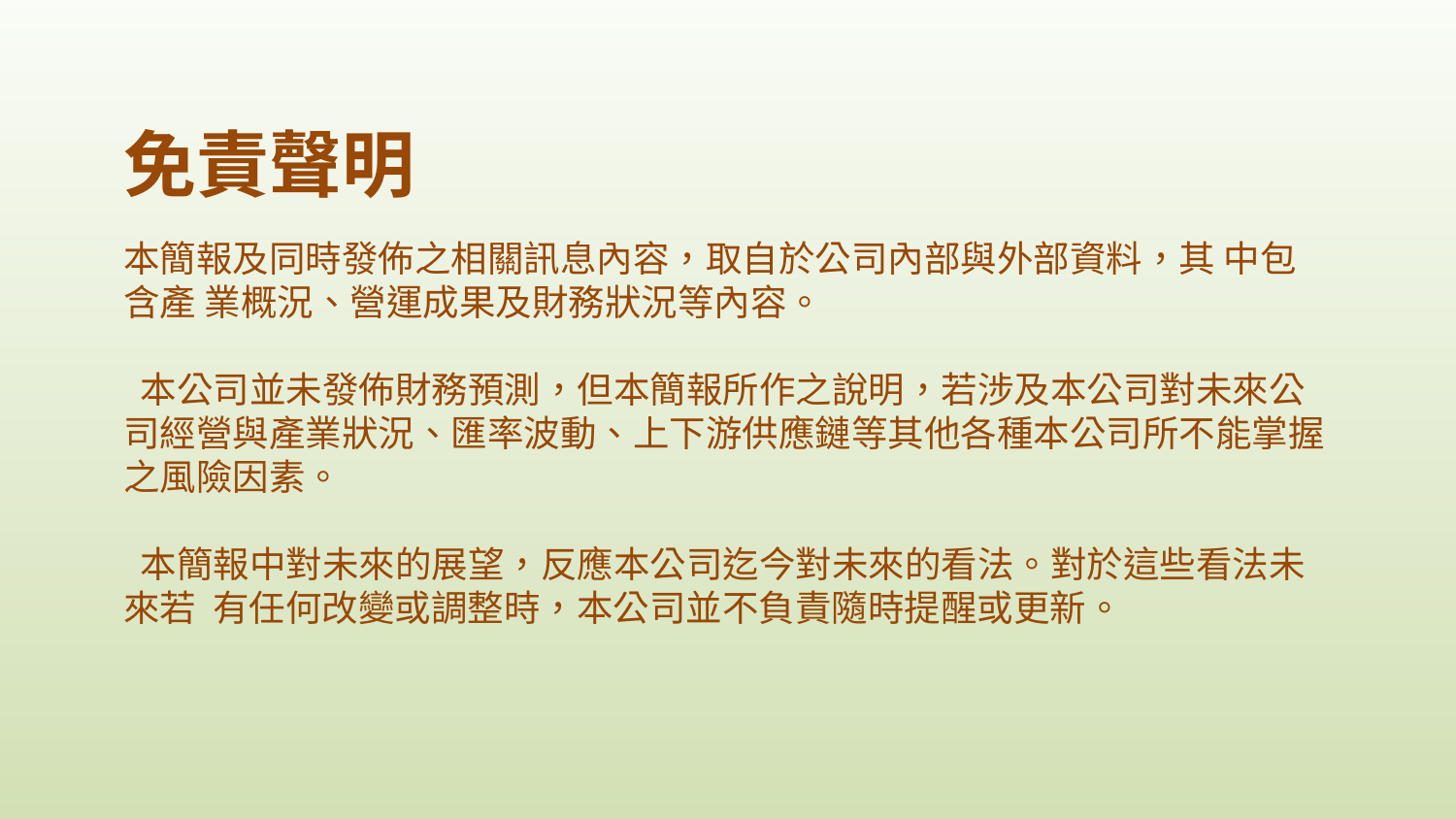

免責聲明

本簡報及同時發佈之相關訊息內容，取自於公司內部與外部資料，其 中包含產 業概況、營運成果及財務狀況等內容。

 本公司並未發佈財務預測，但本簡報所作之說明，若涉及本公司對未來公司經營與產業狀況、匯率波動、上下游供應鏈等其他各種本公司所不能掌握之風險因素。

 本簡報中對未來的展望，反應本公司迄今對未來的看法。對於這些看法未來若  有任何改變或調整時，本公司並不負責隨時提醒或更新。
2